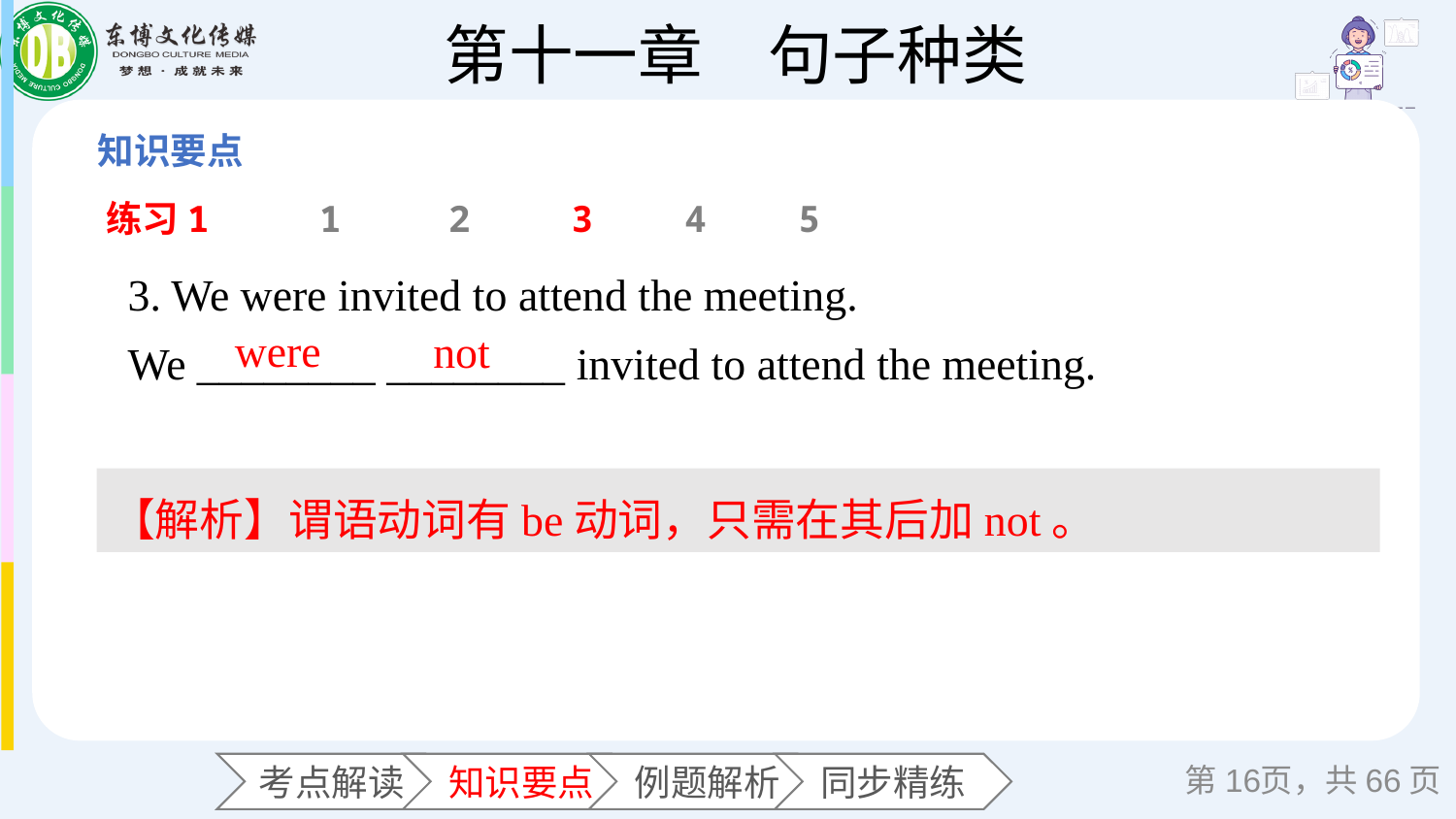

练习1
1
2
3
4
5
3. We were invited to attend the meeting.
We ________ ________ invited to attend the meeting.
were
not
【解析】谓语动词有be动词，只需在其后加not。
第16页，共66页